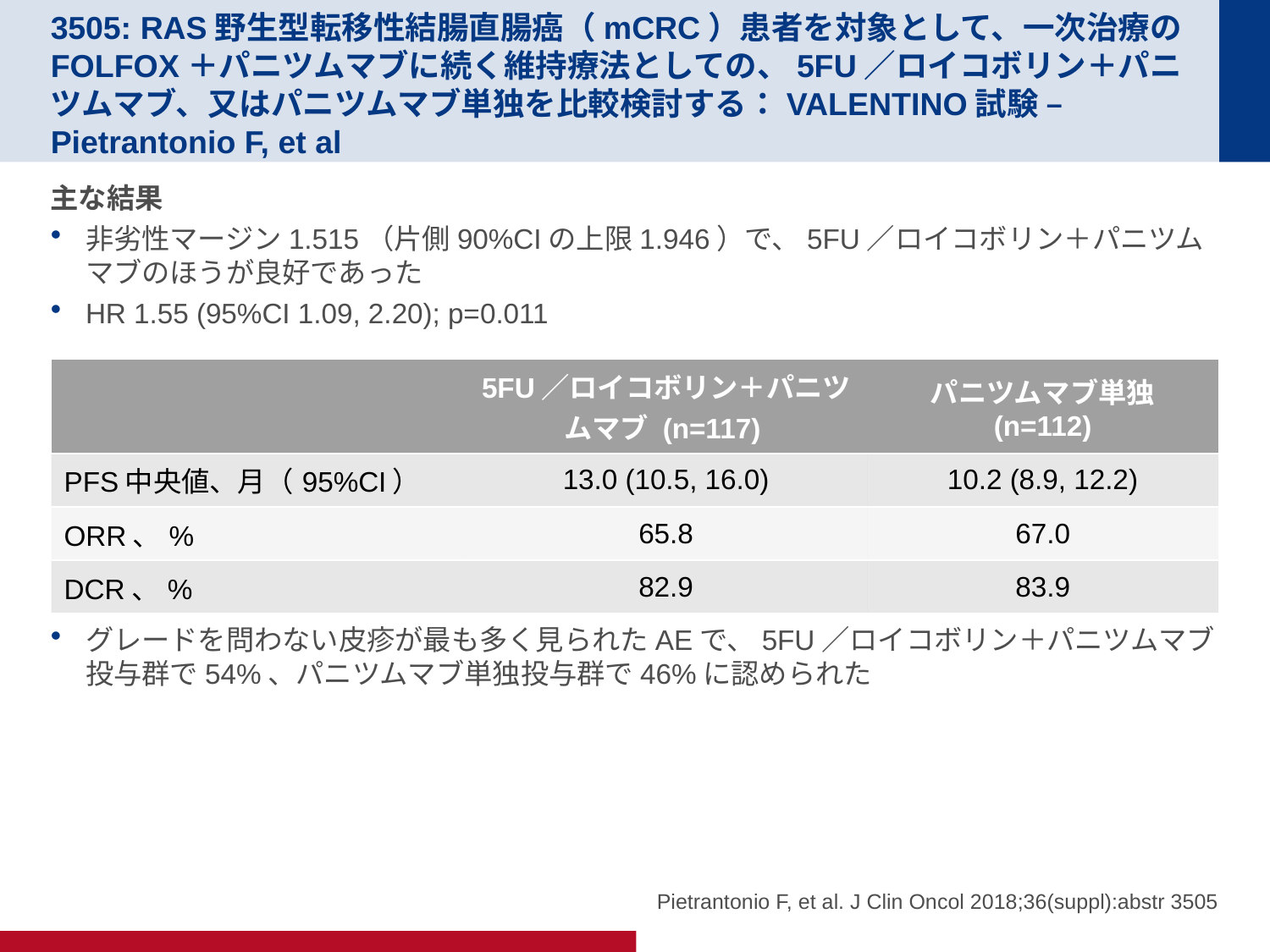

# 3505: RAS野生型転移性結腸直腸癌（mCRC）患者を対象として、一次治療のFOLFOX＋パニツムマブに続く維持療法としての、5FU／ロイコボリン＋パニツムマブ、又はパニツムマブ単独を比較検討する：VALENTINO試験 – Pietrantonio F, et al
主な結果
非劣性マージン1.515（片側90%CIの上限1.946）で、5FU／ロイコボリン＋パニツムマブのほうが良好であった
HR 1.55 (95%CI 1.09, 2.20); p=0.011

グレードを問わない皮疹が最も多く見られたAEで、5FU／ロイコボリン＋パニツムマブ投与群で54%、パニツムマブ単独投与群で46%に認められた

|  | 5FU／ロイコボリン＋パニツムマブ (n=117) | パニツムマブ単独 (n=112) |
| --- | --- | --- |
| PFS中央値、月（95%CI） | 13.0 (10.5, 16.0) | 10.2 (8.9, 12.2) |
| ORR、% | 65.8 | 67.0 |
| DCR、% | 82.9 | 83.9 |
Pietrantonio F, et al. J Clin Oncol 2018;36(suppl):abstr 3505